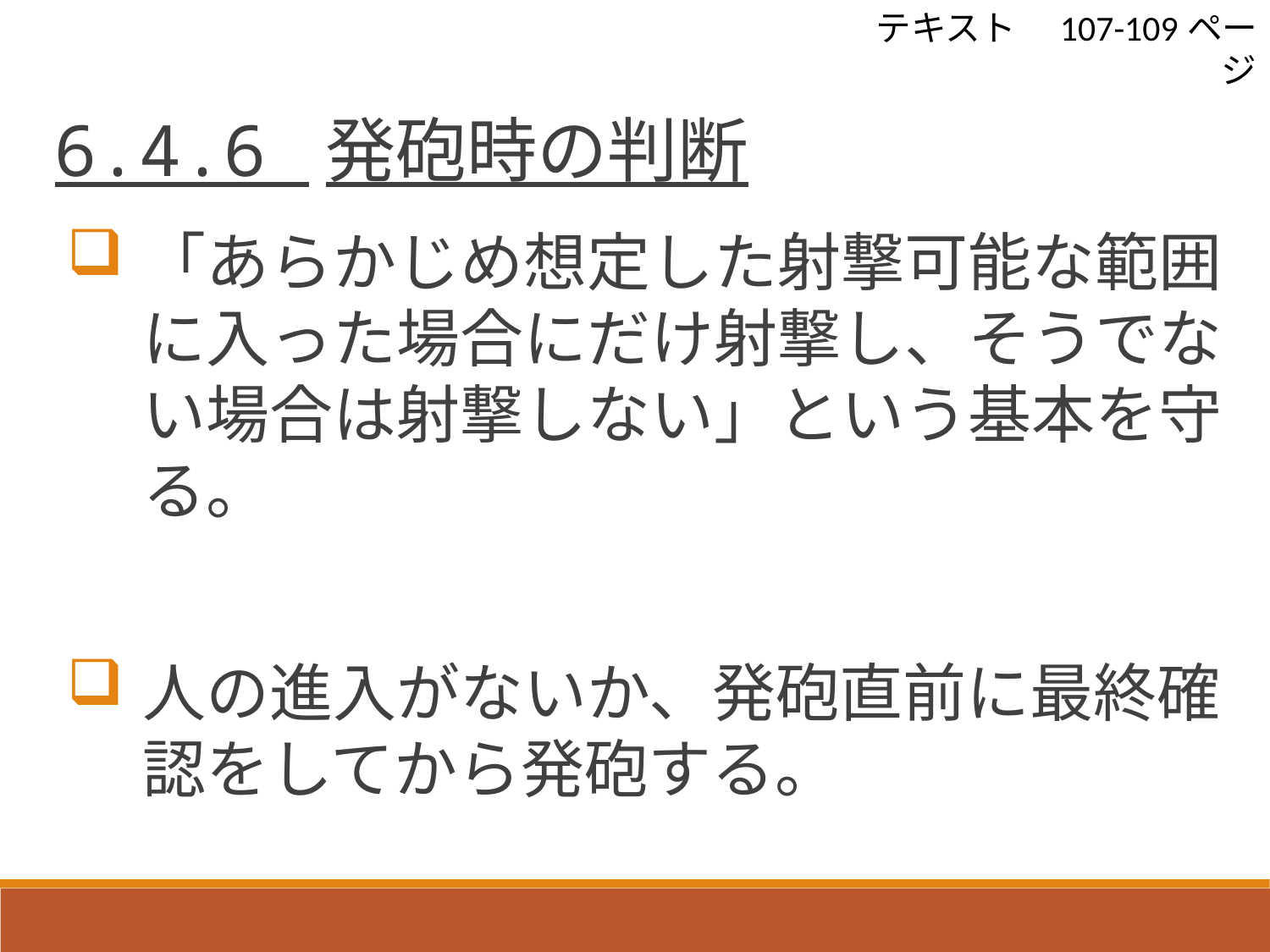

テキスト　107-109ページ
 6.4.6 発砲時の判断
「あらかじめ想定した射撃可能な範囲に入った場合にだけ射撃し、そうでない場合は射撃しない」という基本を守る。

人の進入がないか、発砲直前に最終確認をしてから発砲する。